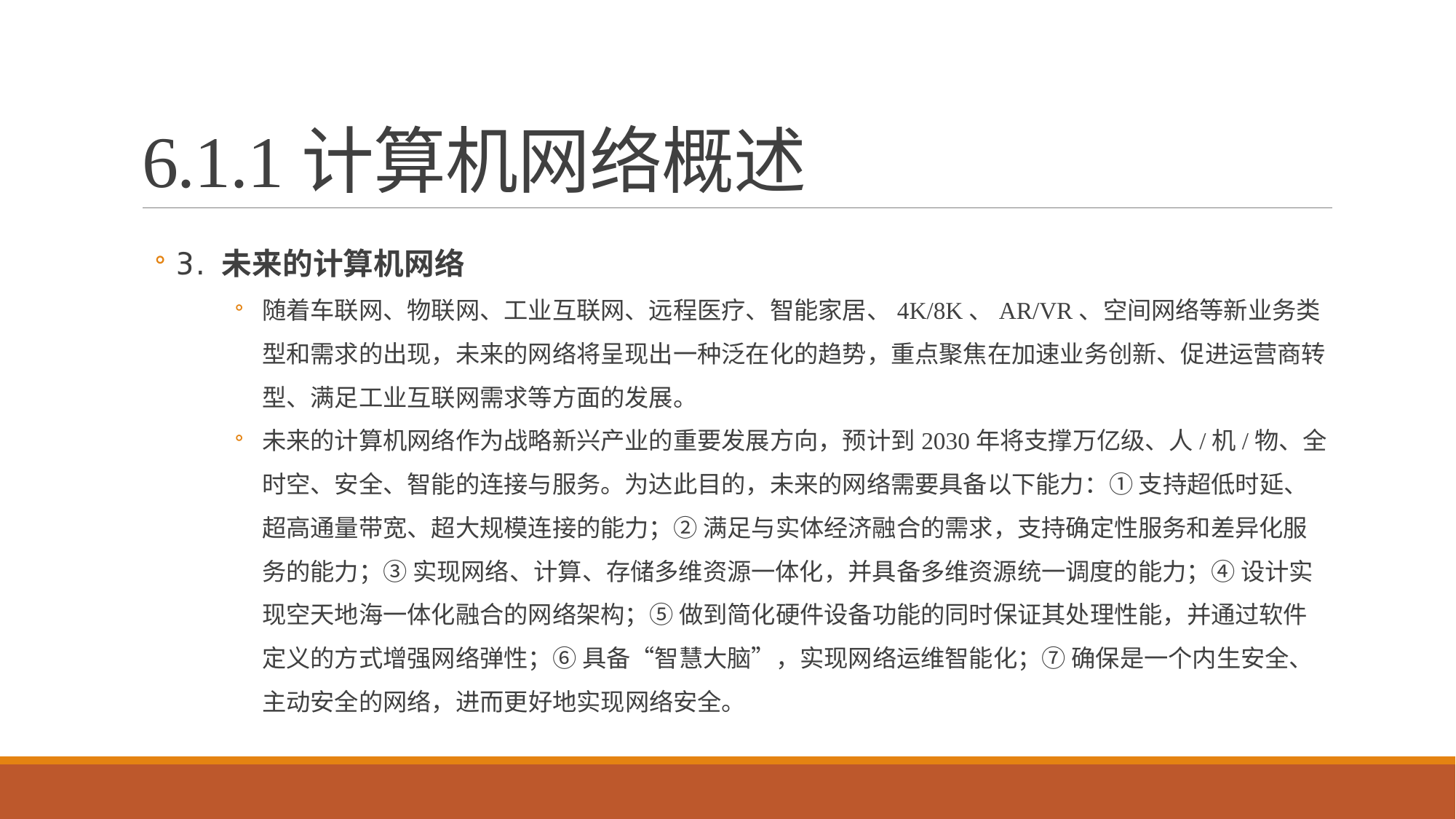

# 6.1.1计算机网络概述
3. 未来的计算机网络
随着车联网、物联网、工业互联网、远程医疗、智能家居、4K/8K、AR/VR、空间网络等新业务类型和需求的出现，未来的网络将呈现出一种泛在化的趋势，重点聚焦在加速业务创新、促进运营商转型、满足工业互联网需求等方面的发展。
未来的计算机网络作为战略新兴产业的重要发展方向，预计到2030年将支撑万亿级、人/机/物、全时空、安全、智能的连接与服务。为达此目的，未来的网络需要具备以下能力：① 支持超低时延、超高通量带宽、超大规模连接的能力；② 满足与实体经济融合的需求，支持确定性服务和差异化服务的能力；③ 实现网络、计算、存储多维资源一体化，并具备多维资源统一调度的能力；④ 设计实现空天地海一体化融合的网络架构；⑤ 做到简化硬件设备功能的同时保证其处理性能，并通过软件定义的方式增强网络弹性；⑥ 具备“智慧大脑”，实现网络运维智能化；⑦ 确保是一个内生安全、主动安全的网络，进而更好地实现网络安全。